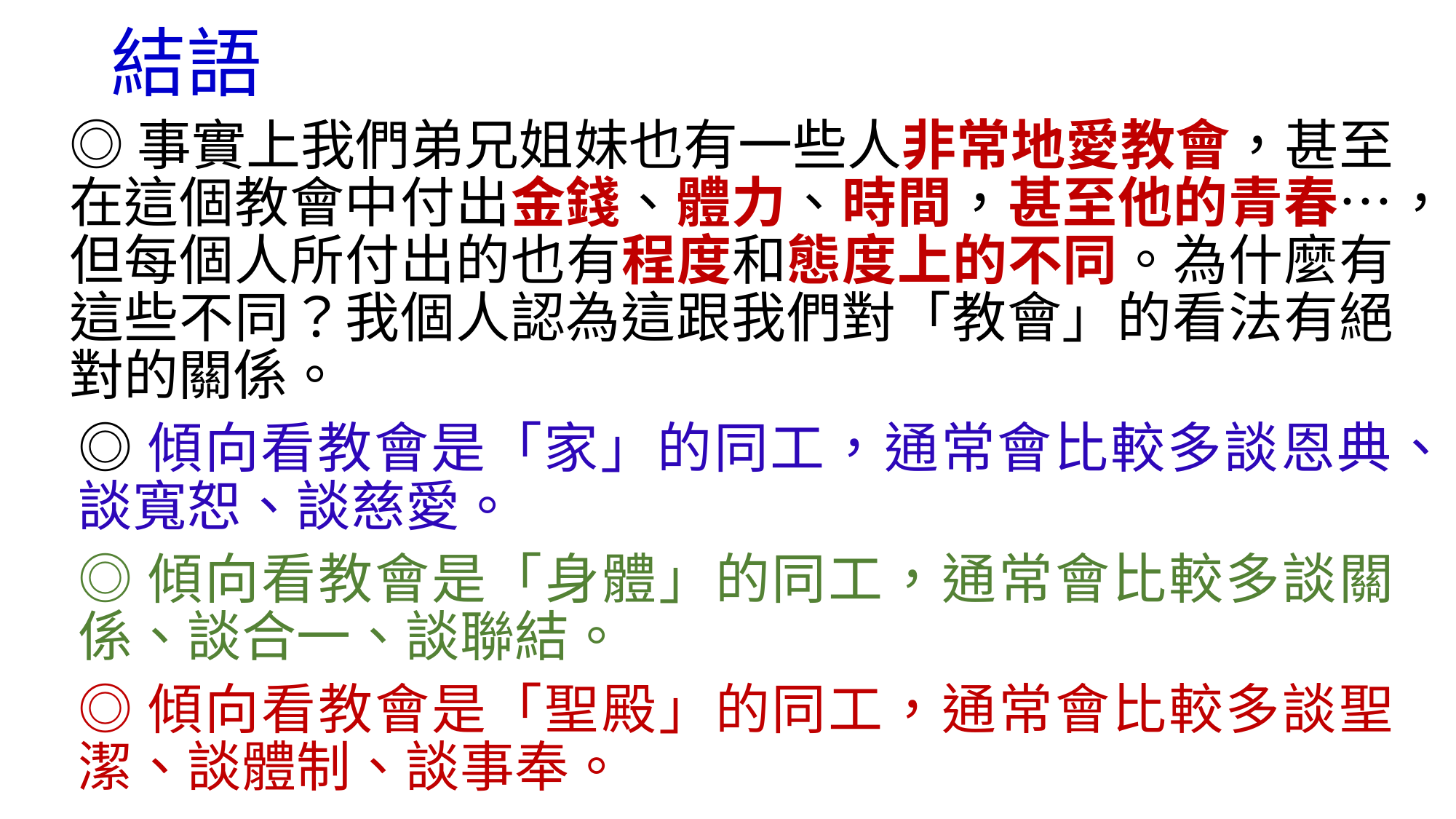

# 結語
◎事實上我們弟兄姐妹也有一些人非常地愛教會，甚至在這個教會中付出金錢、體力、時間，甚至他的青春…，但每個人所付出的也有程度和態度上的不同。為什麼有這些不同？我個人認為這跟我們對「教會」的看法有絕對的關係。
◎傾向看教會是「家」的同工，通常會比較多談恩典、談寬恕、談慈愛。
◎傾向看教會是「身體」的同工，通常會比較多談關係、談合一、談聯結。
◎傾向看教會是「聖殿」的同工，通常會比較多談聖潔、談體制、談事奉。